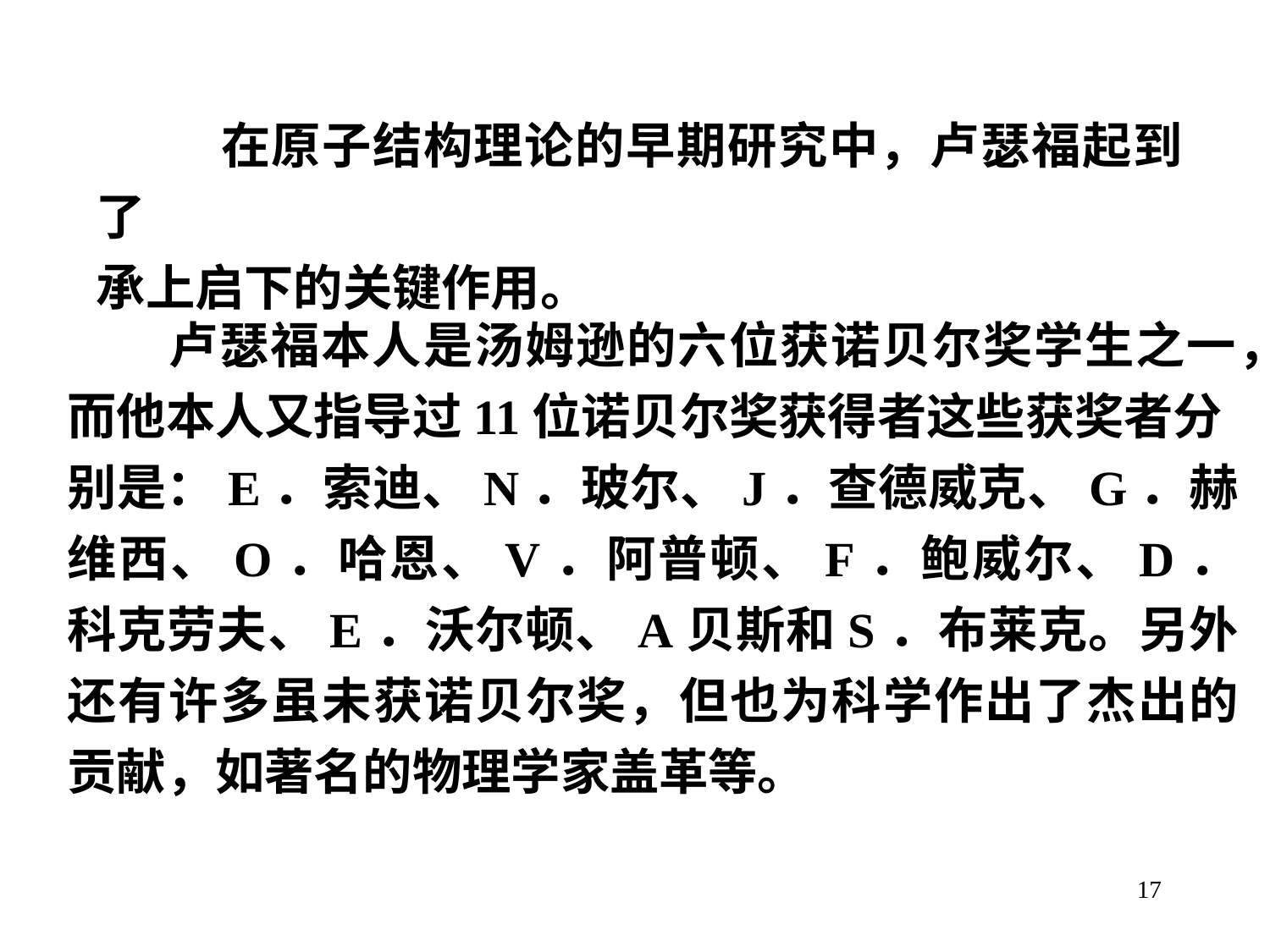

在原子结构理论的早期研究中，卢瑟福起到了
承上启下的关键作用。
       卢瑟福本人是汤姆逊的六位获诺贝尔奖学生之一，
而他本人又指导过11位诺贝尔奖获得者这些获奖者分
别是：E．索迪、N．玻尔、J．查德威克、G．赫维西、O．哈恩、V．阿普顿、F．鲍威尔、D．科克劳夫、E．沃尔顿、A贝斯和S．布莱克。另外还有许多虽未获诺贝尔奖，但也为科学作出了杰出的贡献，如著名的物理学家盖革等。
17